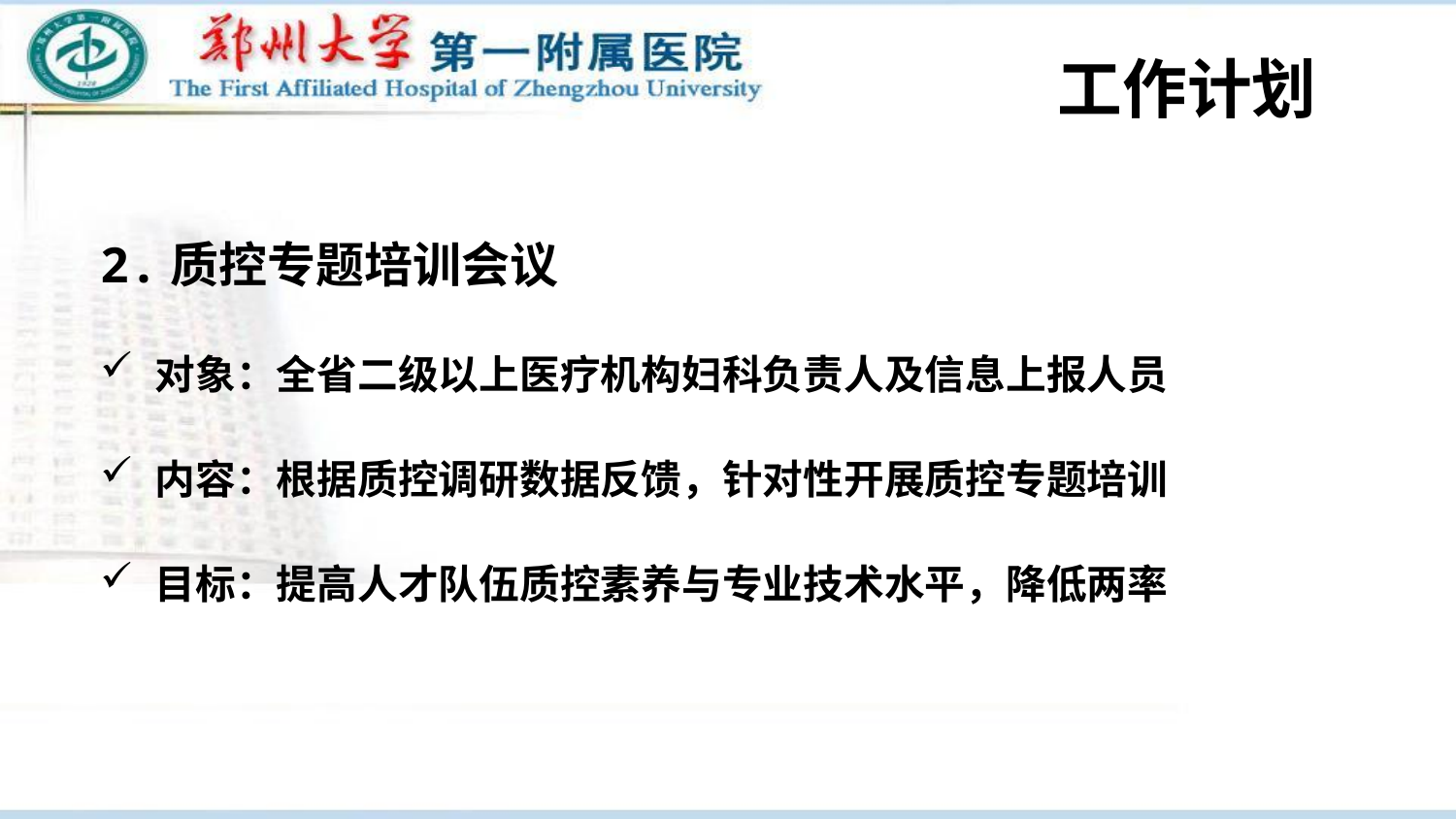

# 工作计划
2.质控专题培训会议
对象：全省二级以上医疗机构妇科负责人及信息上报人员
内容：根据质控调研数据反馈，针对性开展质控专题培训
目标：提高人才队伍质控素养与专业技术水平，降低两率